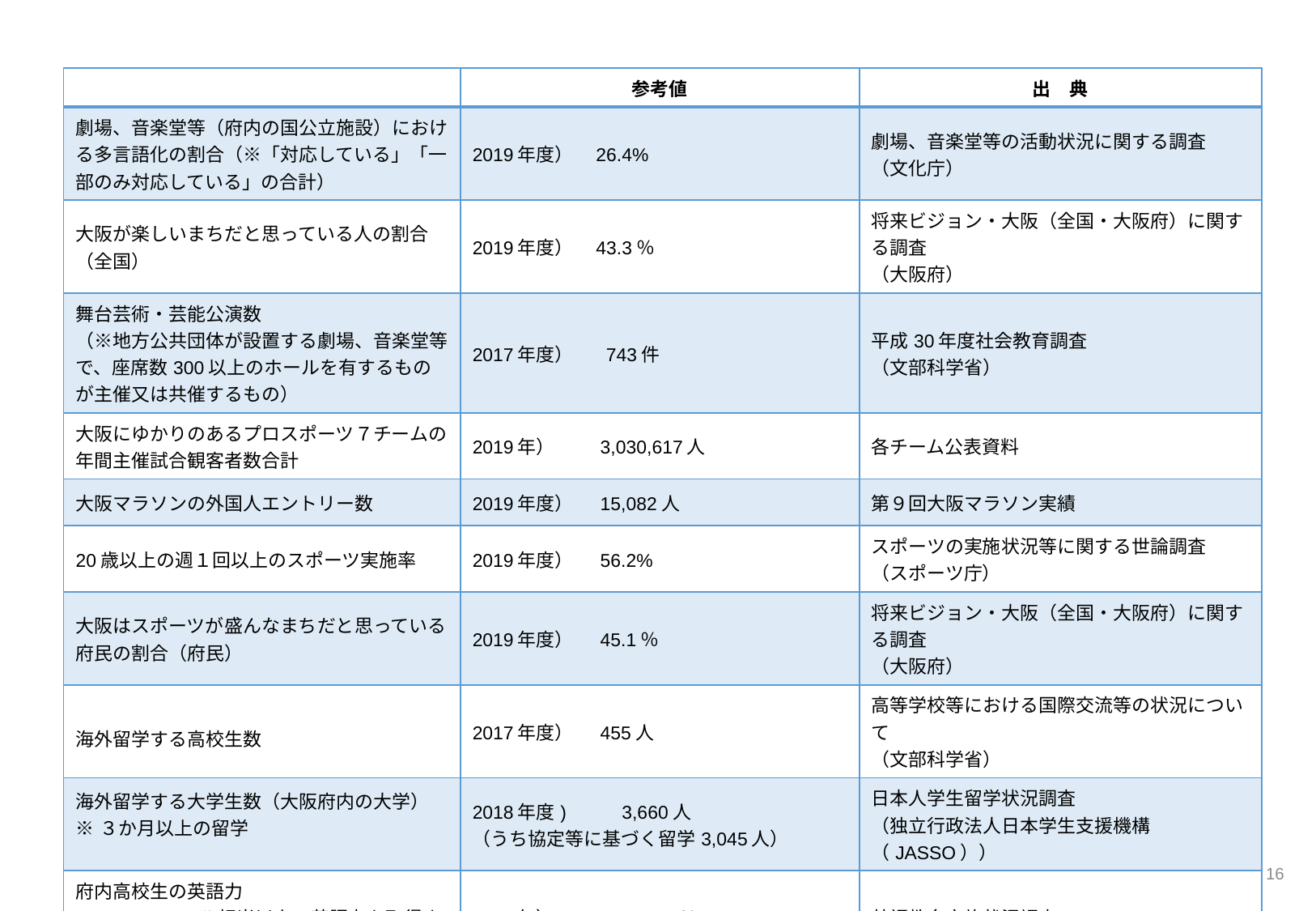

|  | 参考値 | 出　典 |
| --- | --- | --- |
| 劇場、音楽堂等（府内の国公立施設）における多言語化の割合（※「対応している」「一部のみ対応している」の合計） | 2019年度） 26.4% | 劇場、音楽堂等の活動状況に関する調査 （文化庁） |
| 大阪が楽しいまちだと思っている人の割合（全国） | 2019年度） 43.3％ | 将来ビジョン・大阪（全国・大阪府）に関する調査 （大阪府） |
| 舞台芸術・芸能公演数 （※地方公共団体が設置する劇場、音楽堂等で、座席数300以上のホールを有するものが主催又は共催するもの） | 2017年度） 　743件 | 平成30年度社会教育調査 （文部科学省） |
| 大阪にゆかりのあるプロスポーツ７チームの年間主催試合観客者数合計 | 2019年） 　 3,030,617人 | 各チーム公表資料 |
| 大阪マラソンの外国人エントリー数 | 2019年度） 15,082人 | 第９回大阪マラソン実績 |
| 20歳以上の週１回以上のスポーツ実施率 | 2019年度） 56.2% | スポーツの実施状況等に関する世論調査 （スポーツ庁） |
| 大阪はスポーツが盛んなまちだと思っている府民の割合（府民） | 2019年度） 45.1％ | 将来ビジョン・大阪（全国・大阪府）に関する調査 （大阪府） |
| 海外留学する高校生数 | 2017年度） 455人 | 高等学校等における国際交流等の状況について （文部科学省） |
| 海外留学する大学生数（大阪府内の大学） ※３か月以上の留学 | 2018年度)　　 3,660人 （うち協定等に基づく留学3,045人） | 日本人学生留学状況調査 （独立行政法人日本学生支援機構（JASSO）） |
| 府内高校生の英語力 CEFR A2レベル相当以上の英語力を取得または有すると思われる生徒数の割合（公立高等学校　第３学年） | 2019年）　　　　 43.7％ ※2019.12.1時点 | 英語教育実施状況調査 （文部科学省） |
16